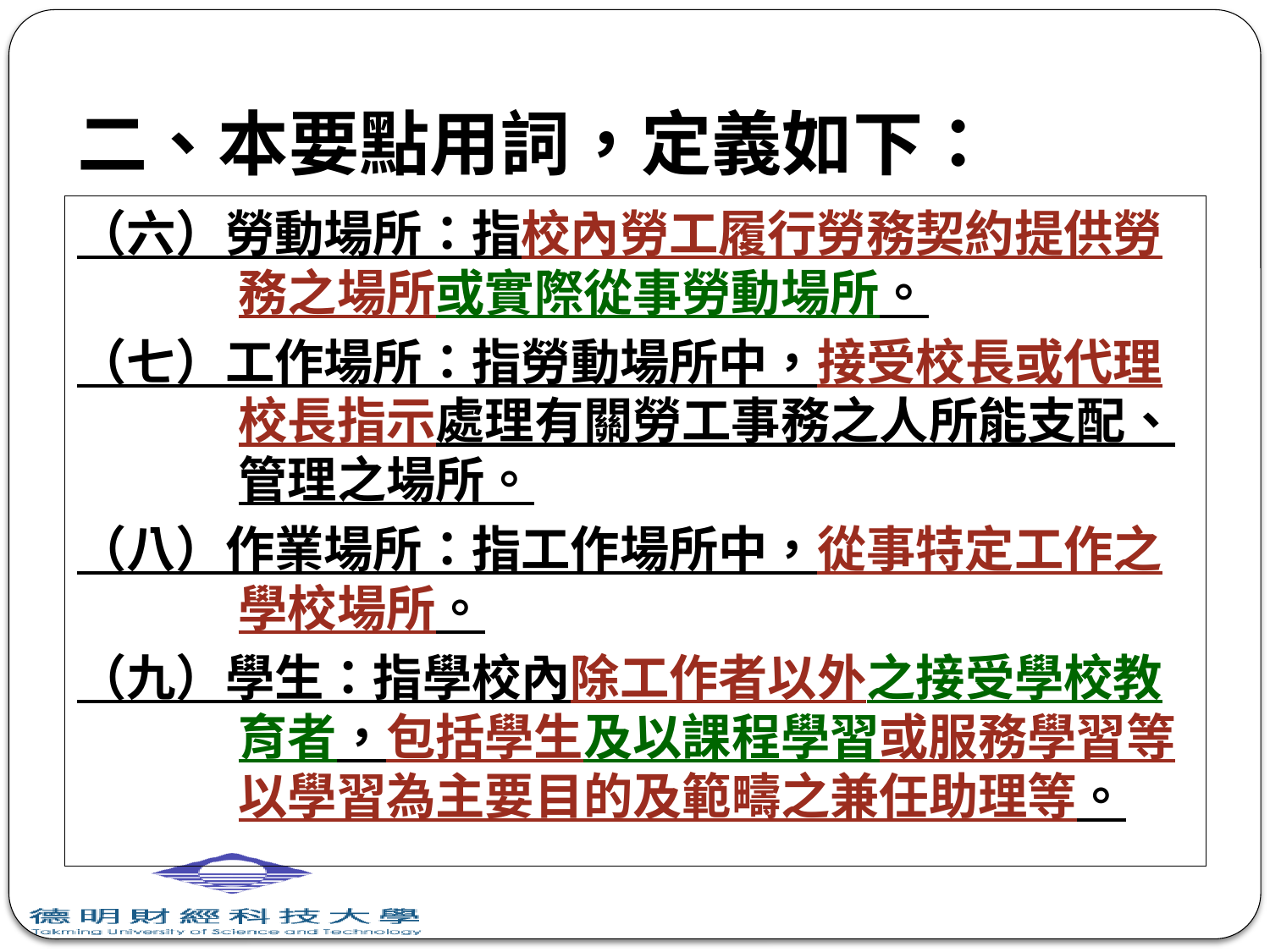

# 二、本要點用詞，定義如下：
（六）勞動場所：指校內勞工履行勞務契約提供勞務之場所或實際從事勞動場所。
（七）工作場所：指勞動場所中，接受校長或代理校長指示處理有關勞工事務之人所能支配、管理之場所。
（八）作業場所：指工作場所中，從事特定工作之學校場所。
（九）學生：指學校內除工作者以外之接受學校教育者，包括學生及以課程學習或服務學習等以學習為主要目的及範疇之兼任助理等。